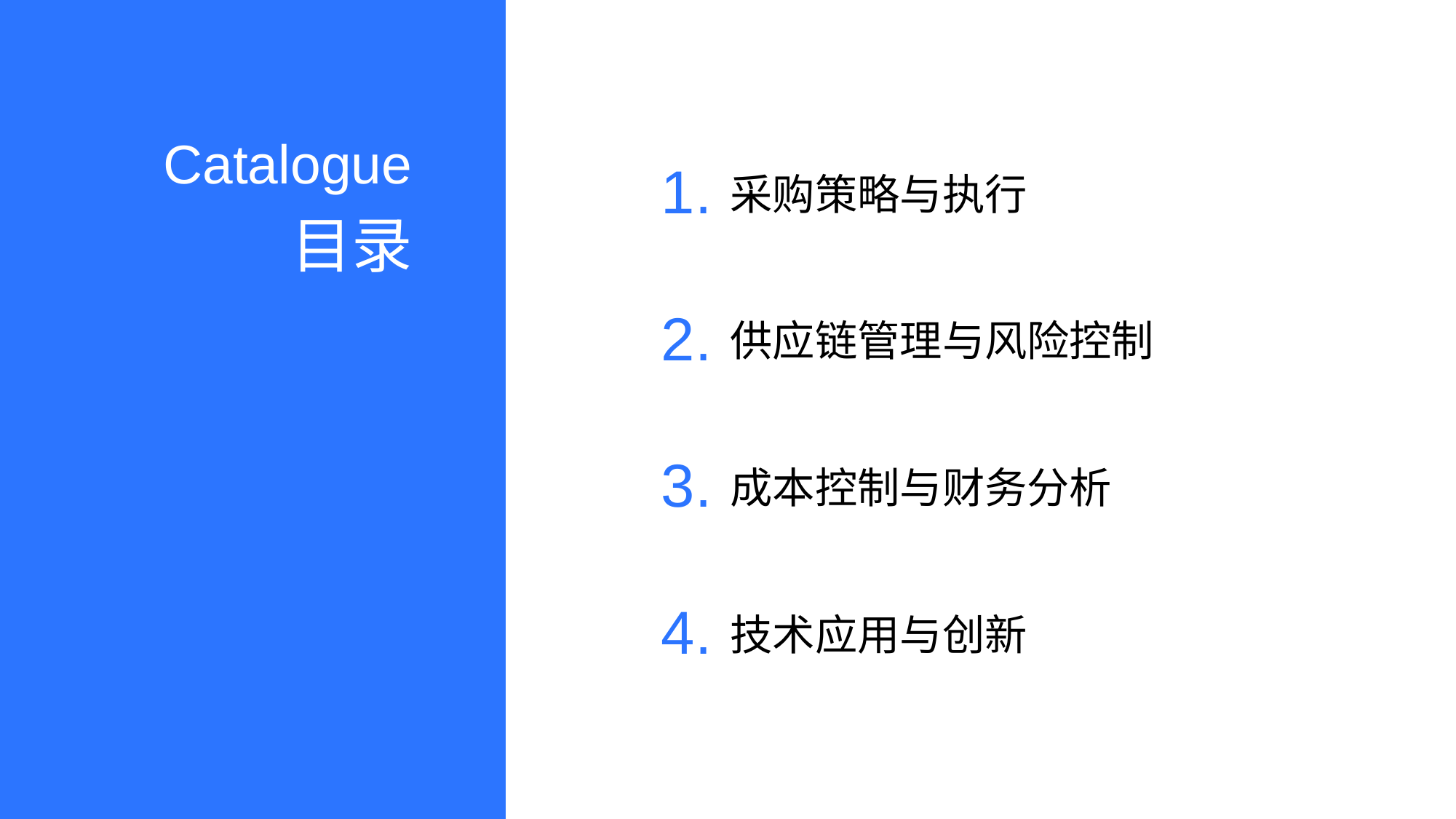

Catalogue
1.
采购策略与执行
目录
2.
供应链管理与风险控制
3.
成本控制与财务分析
4.
技术应用与创新